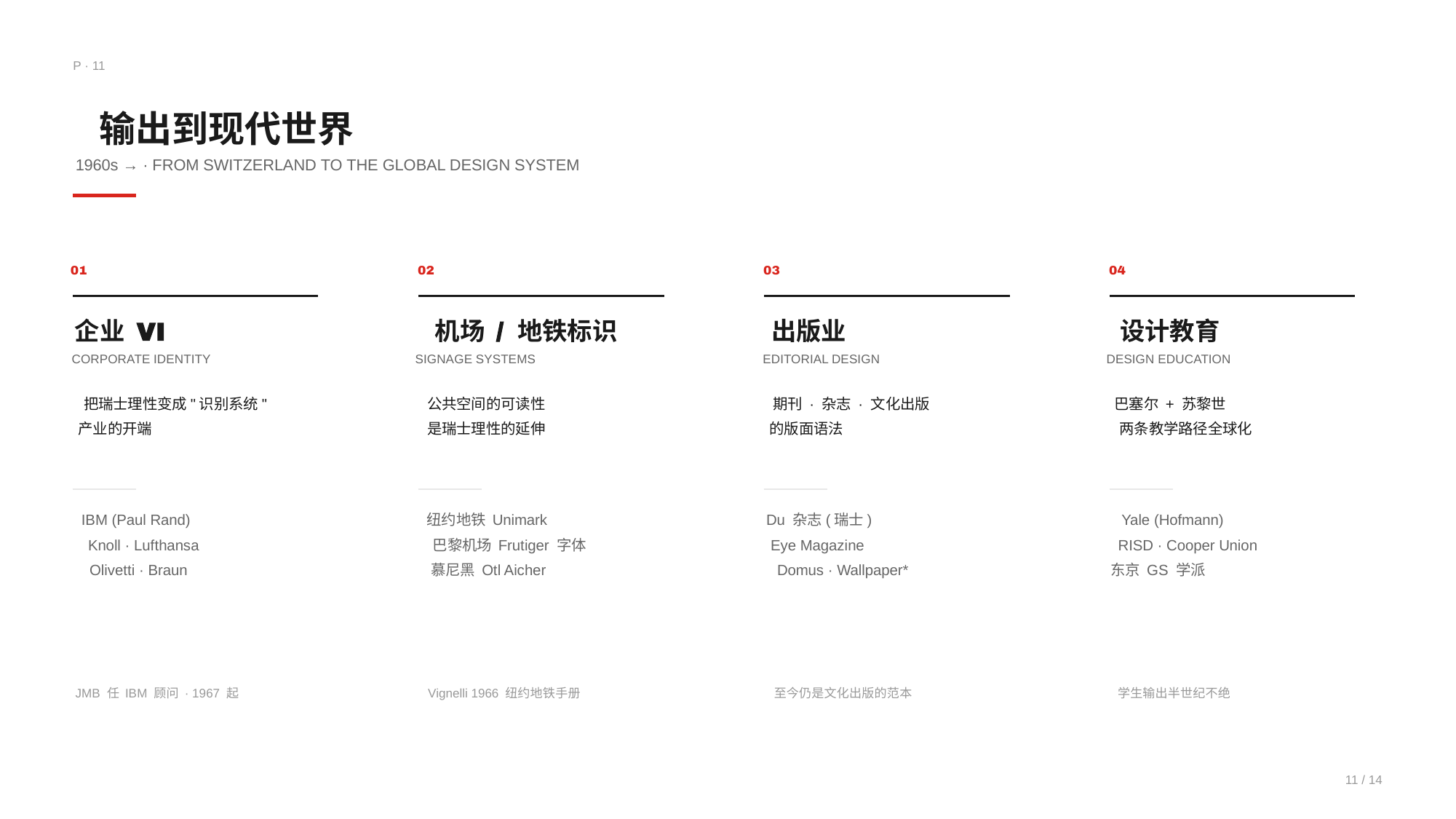

P · 11
输出到现代世界
1960s → · FROM SWITZERLAND TO THE GLOBAL DESIGN SYSTEM

01

企业 VI
CORPORATE IDENTITY
把瑞士理性变成"识别系统"
产业的开端

IBM (Paul Rand)
Knoll · Lufthansa
Olivetti · Braun
JMB 任 IBM 顾问 · 1967 起
02

机场 / 地铁标识
SIGNAGE SYSTEMS
公共空间的可读性
是瑞士理性的延伸

纽约地铁 Unimark
巴黎机场 Frutiger 字体
慕尼黑 Otl Aicher
Vignelli 1966 纽约地铁手册
03

出版业
EDITORIAL DESIGN
期刊 · 杂志 · 文化出版
的版面语法

Du 杂志(瑞士)
Eye Magazine
Domus · Wallpaper*
至今仍是文化出版的范本
04

设计教育
DESIGN EDUCATION
巴塞尔 + 苏黎世
两条教学路径全球化

Yale (Hofmann)
RISD · Cooper Union
东京 GS 学派
学生输出半世纪不绝
11 / 14